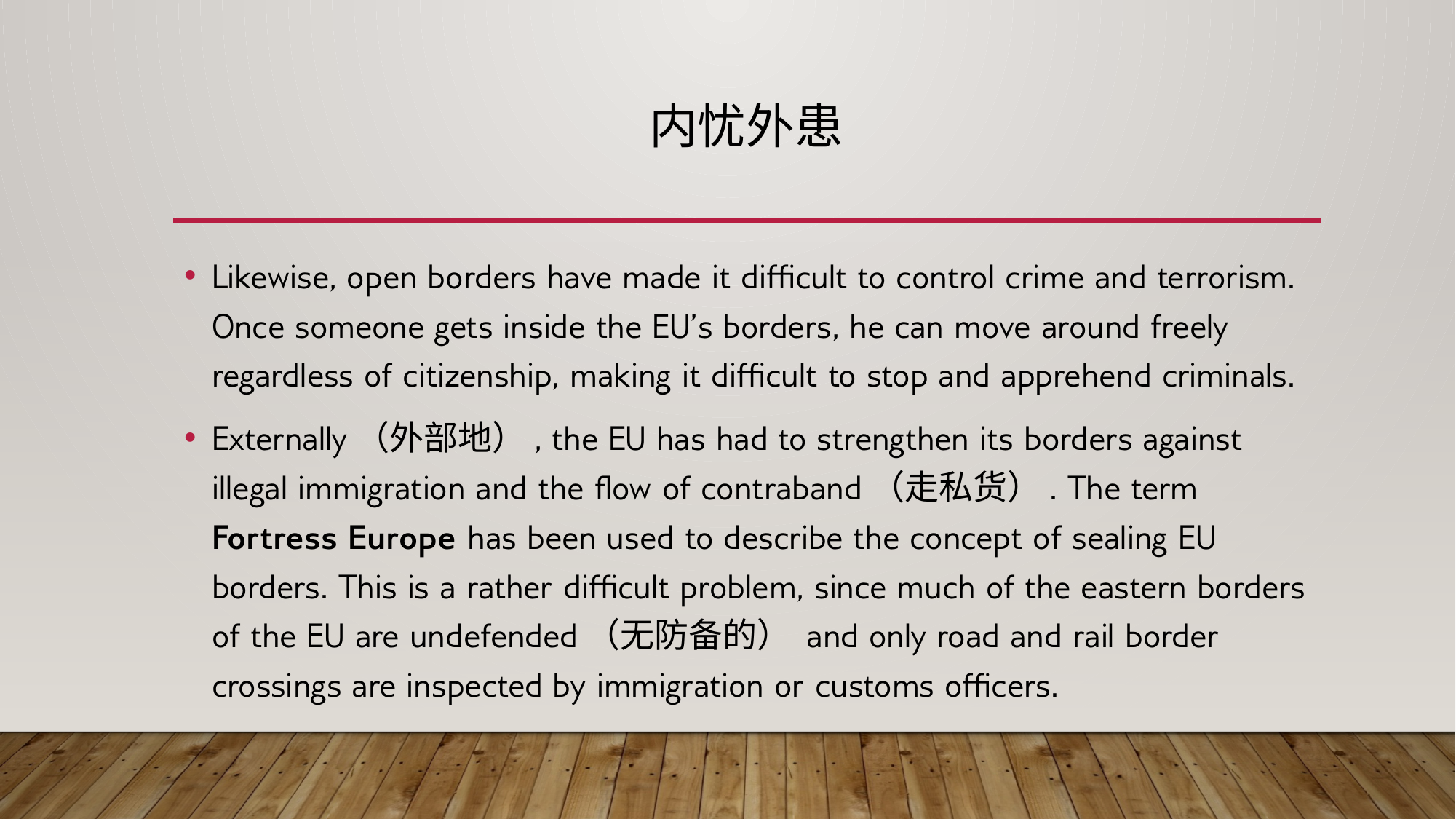

# 内忧外患
Likewise, open borders have made it difficult to control crime and terrorism. Once someone gets inside the EU’s borders, he can move around freely regardless of citizenship, making it difficult to stop and apprehend criminals.
Externally（外部地）, the EU has had to strengthen its borders against illegal immigration and the flow of contraband（走私货）. The term Fortress Europe has been used to describe the concept of sealing EU borders. This is a rather difficult problem, since much of the eastern borders of the EU are undefended（无防备的） and only road and rail border crossings are inspected by immigration or customs officers.